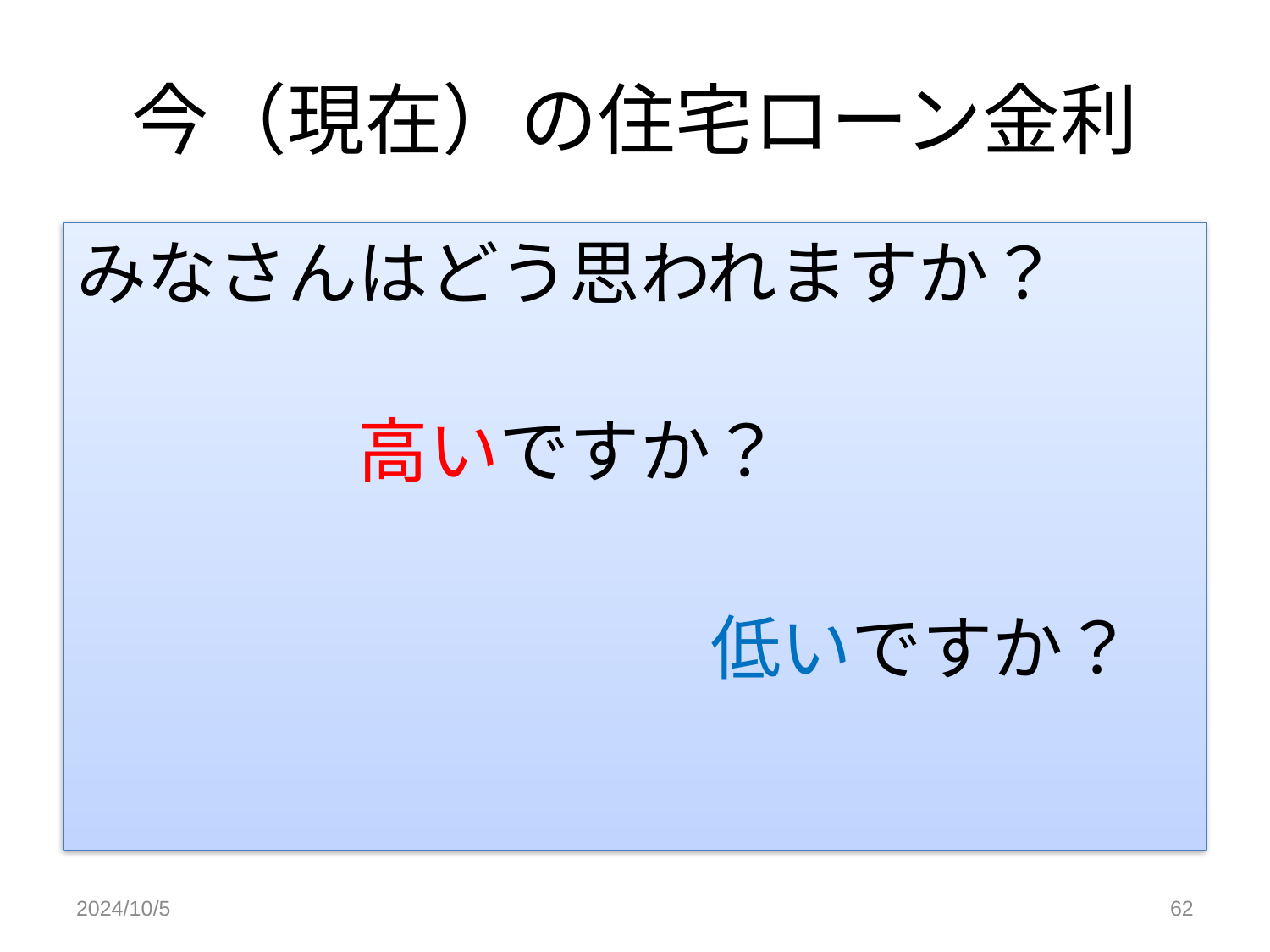

# 今（現在）の住宅ローン金利
みなさんはどう思われますか？

　　　　高いですか？

　　　　　　　　　低いですか？
2024/10/5
62